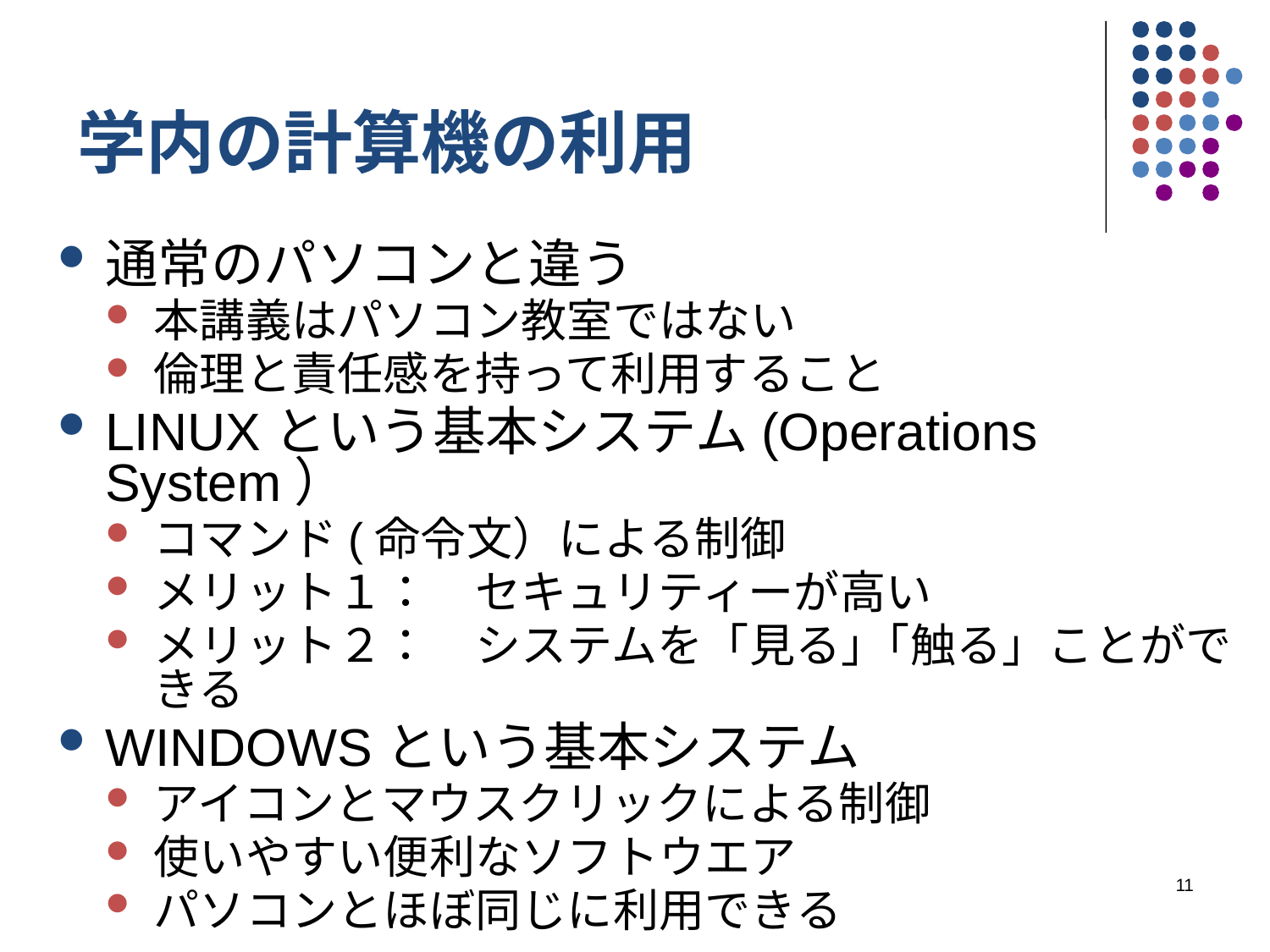

学内の計算機の利用
通常のパソコンと違う
本講義はパソコン教室ではない
倫理と責任感を持って利用すること
LINUXという基本システム(Operations System）
コマンド(命令文）による制御
メリット１：　セキュリティーが高い
メリット２：　システムを「見る」｢触る」ことができる
WINDOWSという基本システム
アイコンとマウスクリックによる制御
使いやすい便利なソフトウエア
パソコンとほぼ同じに利用できる

11